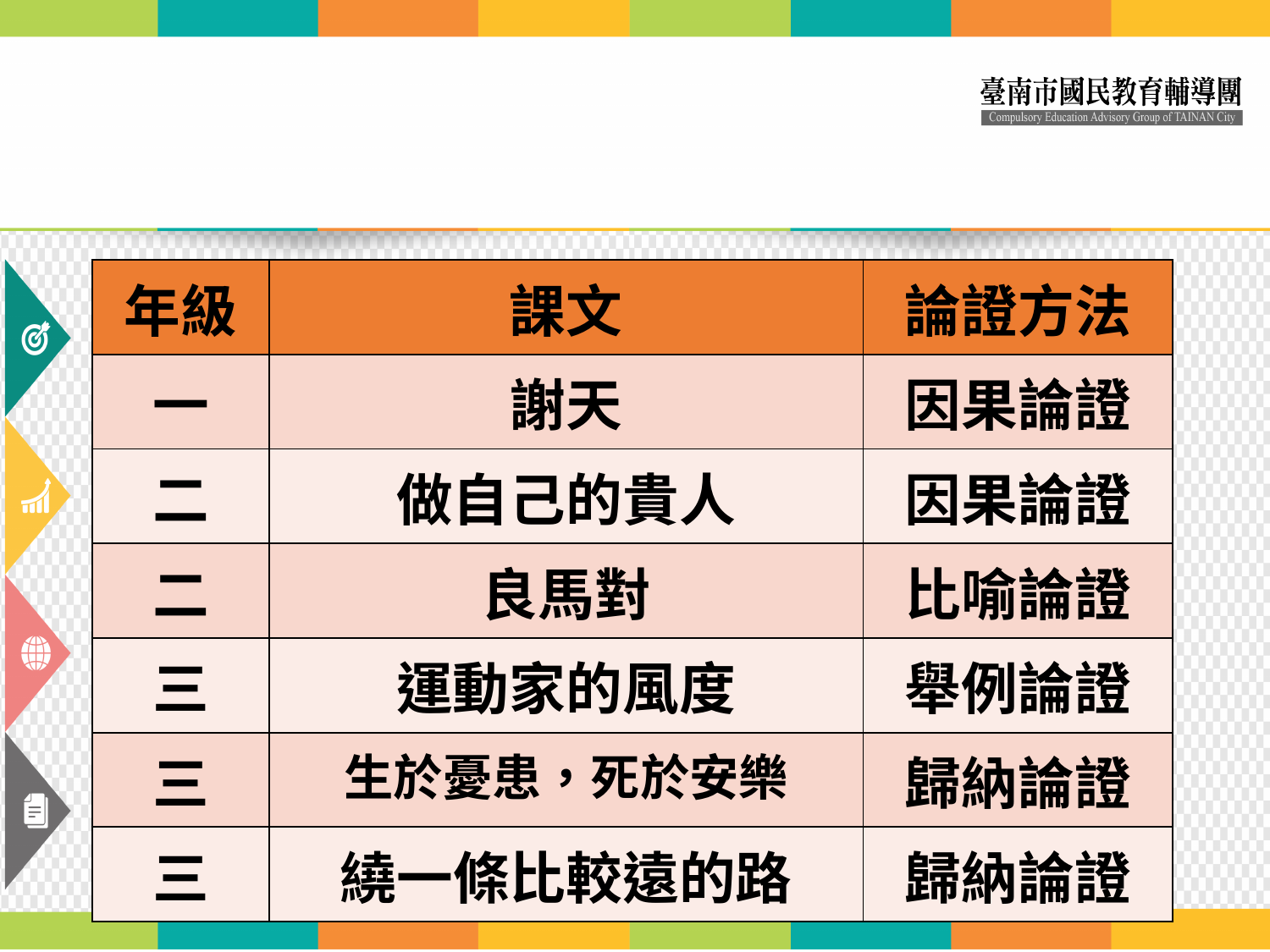

| 年級 | 課文 | 論證方法 |
| --- | --- | --- |
| 一 | 謝天 | 因果論證 |
| 二 | 做自己的貴人 | 因果論證 |
| 二 | 良馬對 | 比喻論證 |
| 三 | 運動家的風度 | 舉例論證 |
| 三 | 生於憂患，死於安樂 | 歸納論證 |
| 三 | 繞一條比較遠的路 | 歸納論證 |